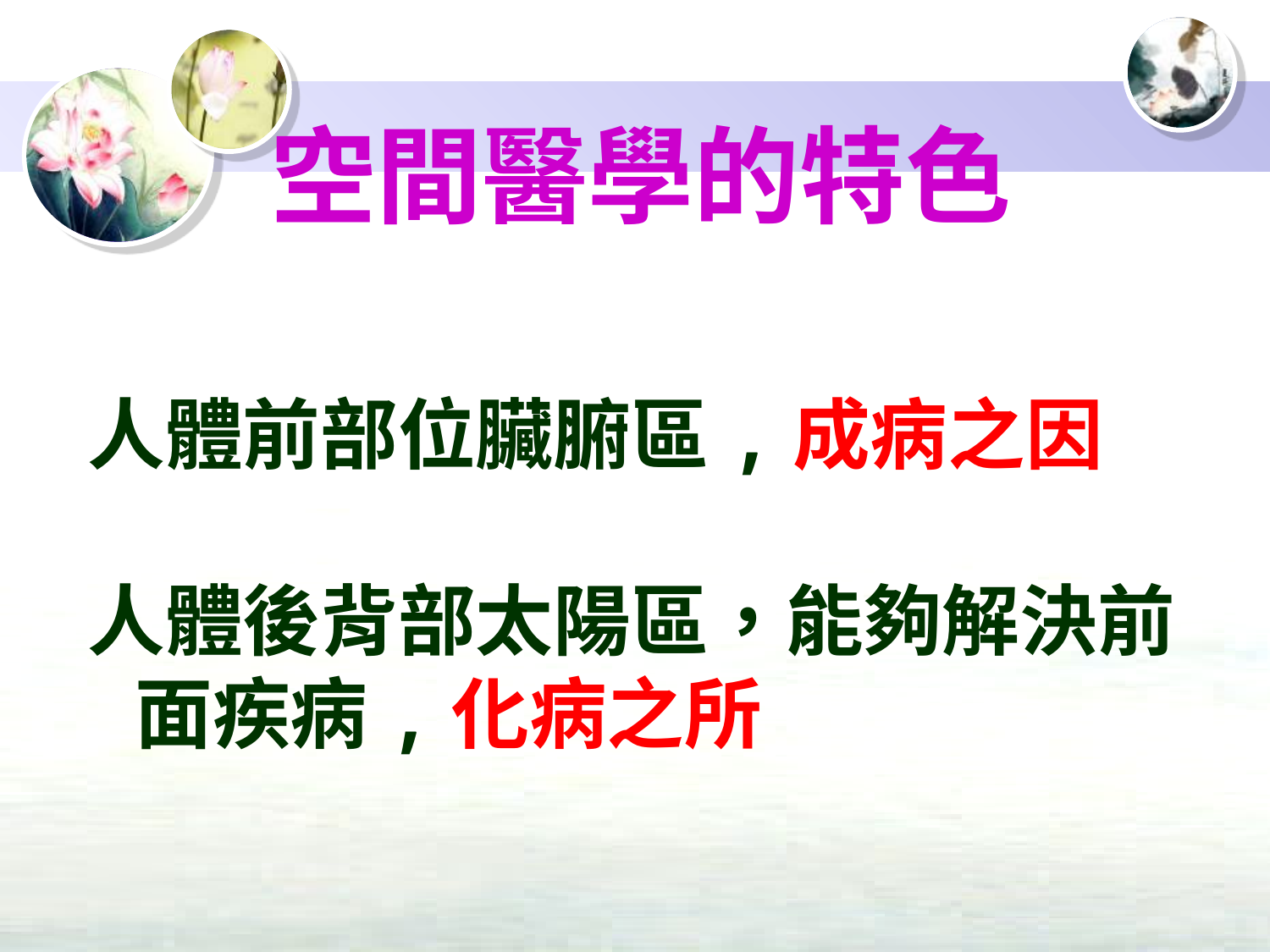

# 空間醫學的特色

人體前部位臟腑區,成病之因

人體後背部太陽區，能夠解決前面疾病,化病之所